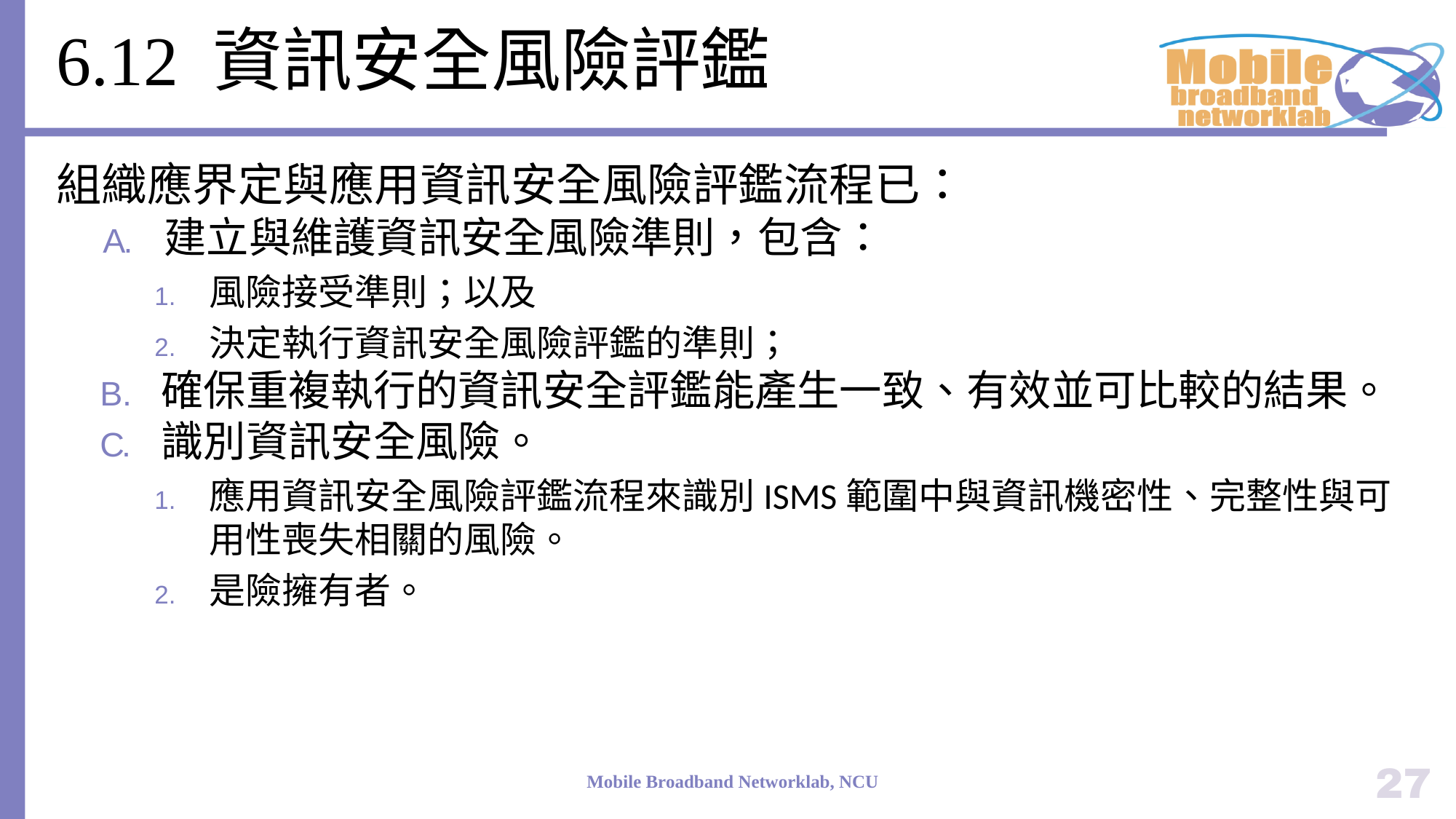

# 6.12 資訊安全風險評鑑
組織應界定與應用資訊安全風險評鑑流程已：
建立與維護資訊安全風險準則，包含：
風險接受準則；以及
決定執行資訊安全風險評鑑的準則；
確保重複執行的資訊安全評鑑能產生一致、有效並可比較的結果。
識別資訊安全風險。
應用資訊安全風險評鑑流程來識別ISMS範圍中與資訊機密性、完整性與可用性喪失相關的風險。
是險擁有者。

27